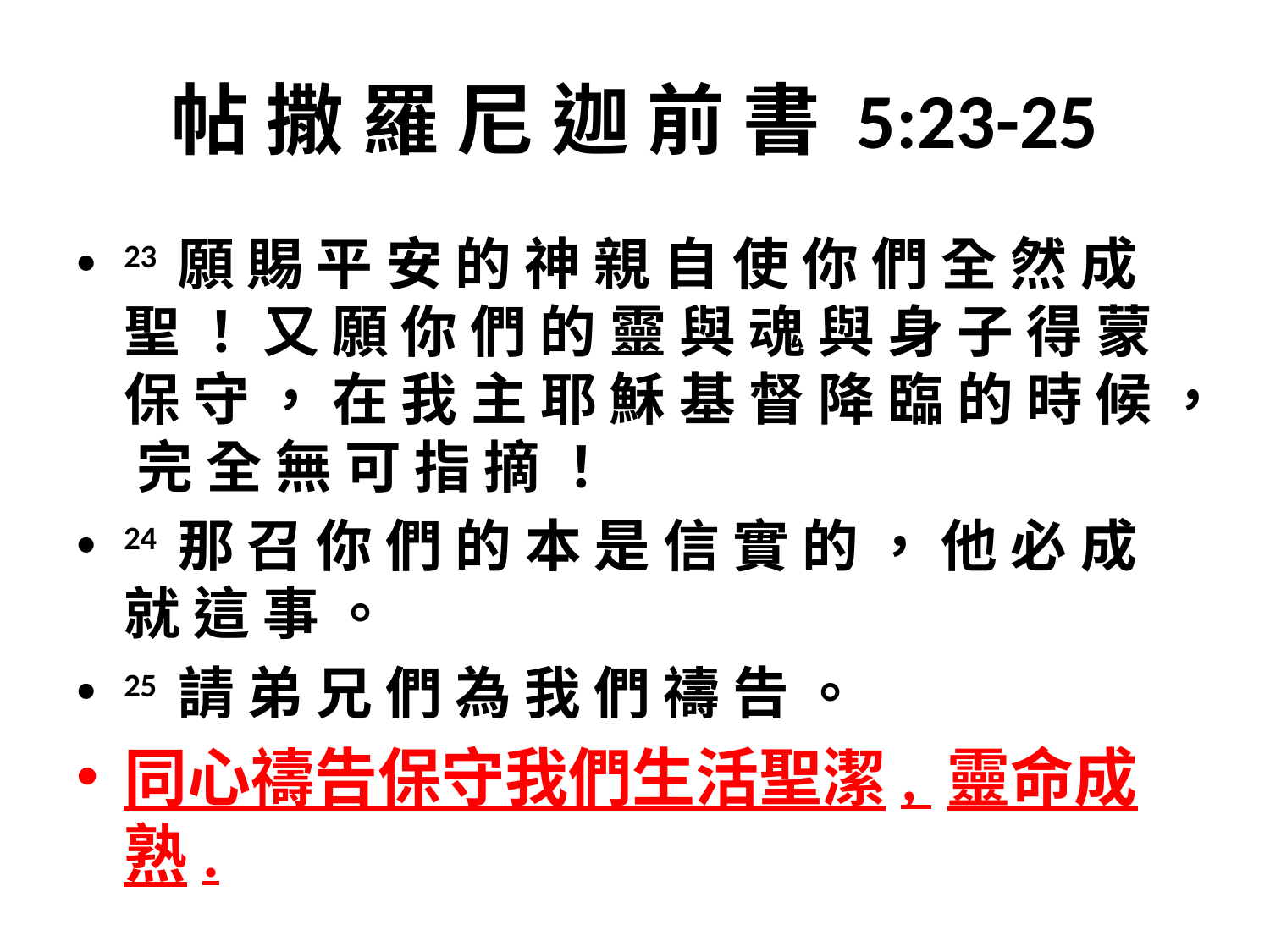

# 帖 撒 羅 尼 迦 前 書 5:23-25
23 願 賜 平 安 的 神 親 自 使 你 們 全 然 成 聖 ！ 又 願 你 們 的 靈 與 魂 與 身 子 得 蒙 保 守 ， 在 我 主 耶 穌 基 督 降 臨 的 時 候 ， 完 全 無 可 指 摘 ！
24 那 召 你 們 的 本 是 信 實 的 ， 他 必 成 就 這 事 。
25 請 弟 兄 們 為 我 們 禱 告 。
同心禱告保守我們生活聖潔, 靈命成熟.